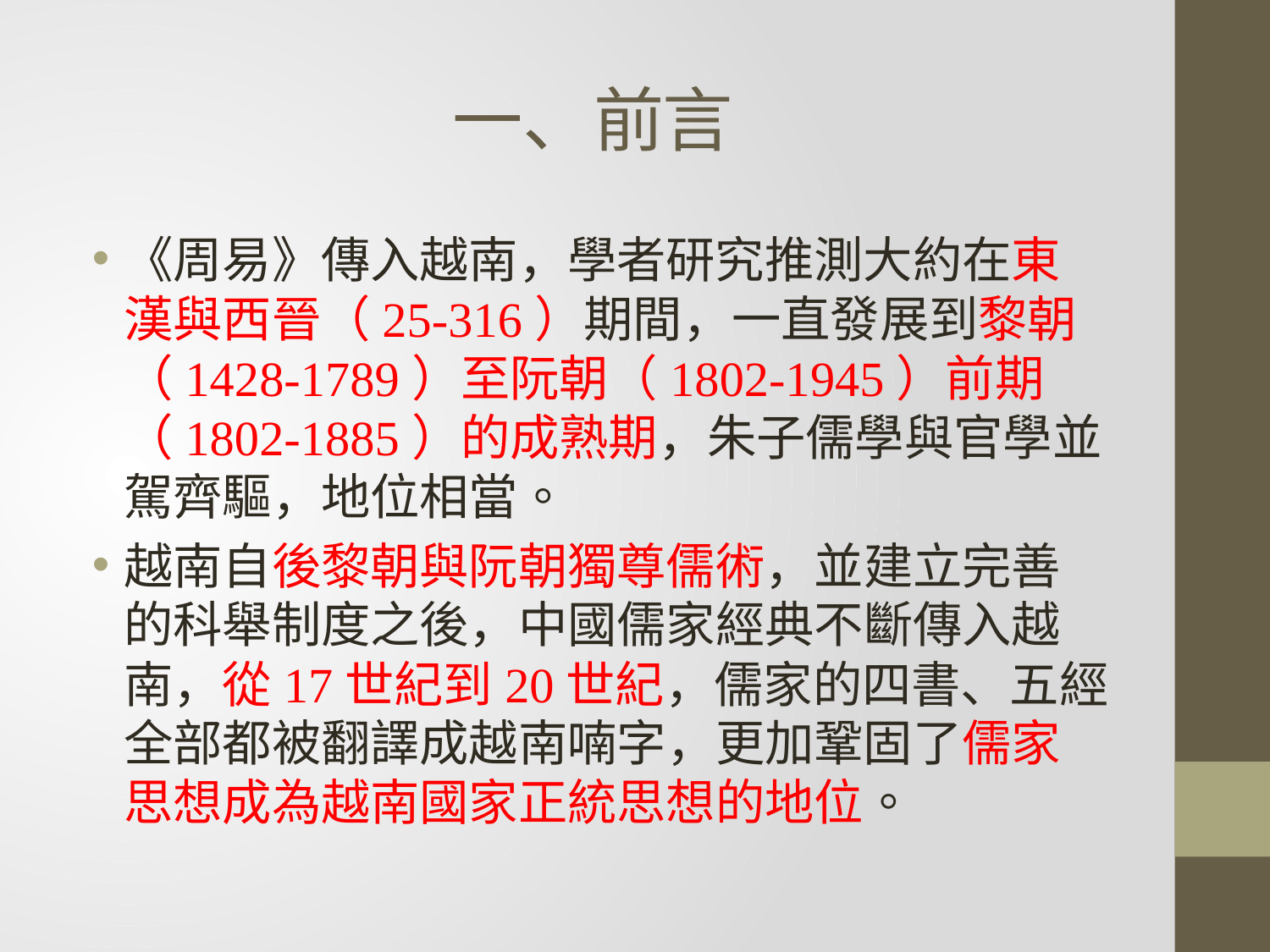

# 一、前言
《周易》傳入越南，學者研究推測大約在東漢與西晉（25-316）期間，一直發展到黎朝（1428-1789）至阮朝（1802-1945）前期（1802-1885）的成熟期，朱子儒學與官學並駕齊驅，地位相當。
越南自後黎朝與阮朝獨尊儒術，並建立完善的科舉制度之後，中國儒家經典不斷傳入越南，從17世紀到20世紀，儒家的四書、五經全部都被翻譯成越南喃字，更加鞏固了儒家思想成為越南國家正統思想的地位。